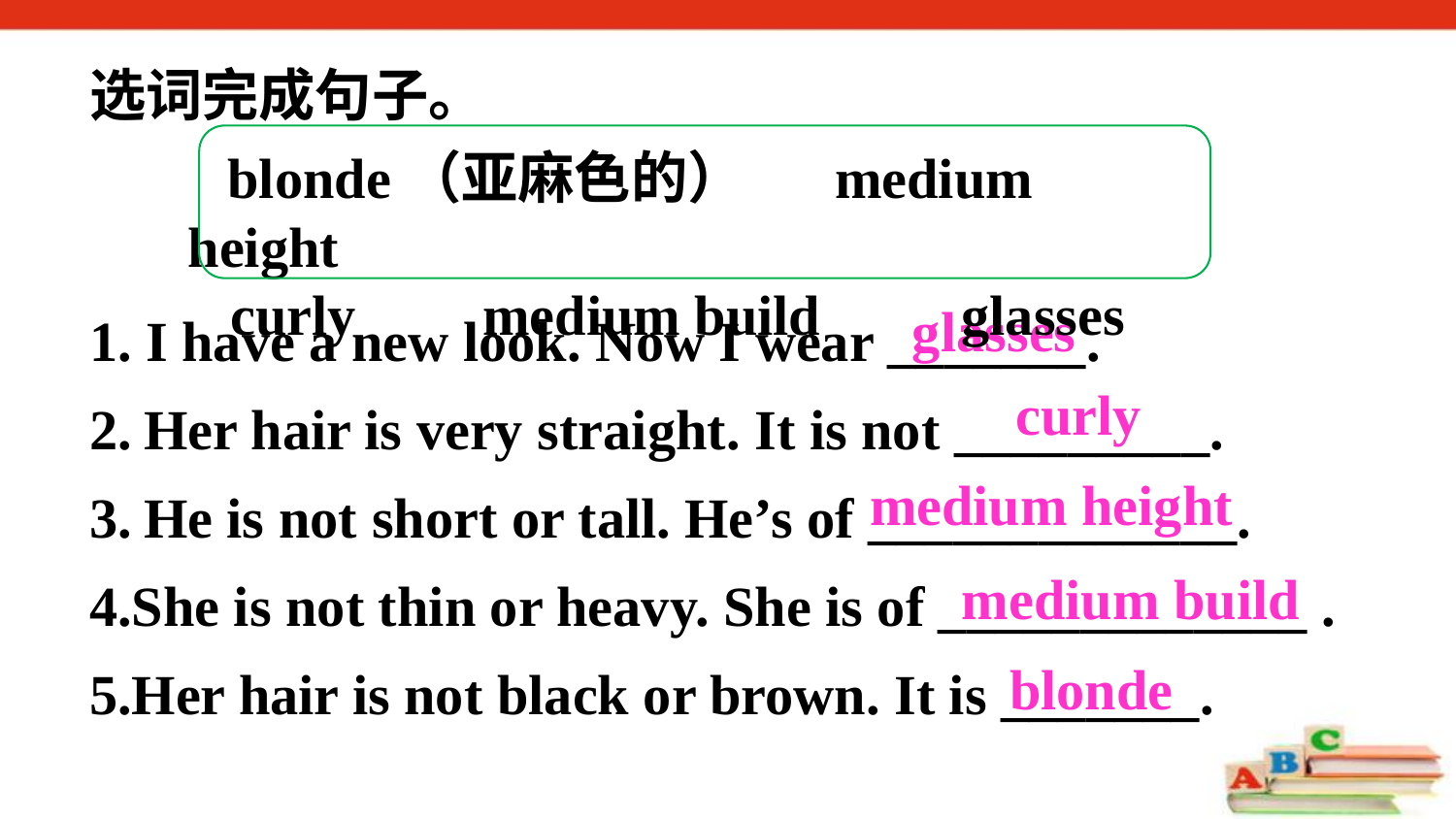

选词完成句子。

1. I have a new look. Now I wear _______.
Her hair is very straight. It is not _________.
He is not short or tall. He’s of _____________.
4.She is not thin or heavy. She is of _____________ .
5.Her hair is not black or brown. It is _______.

   blonde（亚麻色的）      medium height
   curly         medium build          glasses
glasses
curly
medium height
medium build
blonde